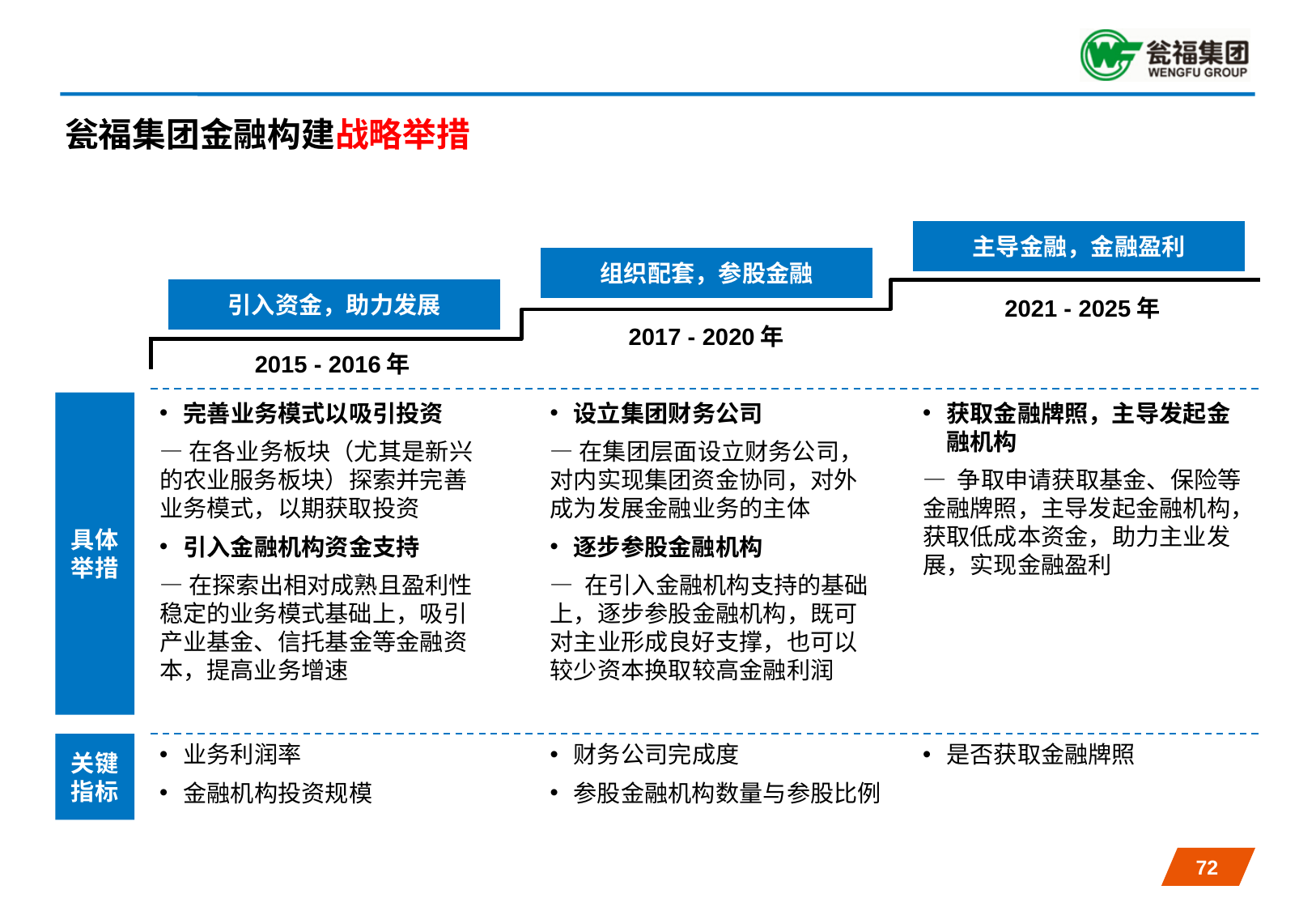

# 瓮福集团金融构建战略举措
主导金融，金融盈利
组织配套，参股金融
引入资金，助力发展
2021 - 2025年
2017 - 2020年
2015 - 2016年
具体
举措
完善业务模式以吸引投资
—在各业务板块（尤其是新兴的农业服务板块）探索并完善业务模式，以期获取投资
引入金融机构资金支持
—在探索出相对成熟且盈利性稳定的业务模式基础上，吸引产业基金、信托基金等金融资本，提高业务增速
设立集团财务公司
—在集团层面设立财务公司，对内实现集团资金协同，对外成为发展金融业务的主体
逐步参股金融机构
— 在引入金融机构支持的基础上，逐步参股金融机构，既可对主业形成良好支撑，也可以较少资本换取较高金融利润
获取金融牌照，主导发起金融机构
— 争取申请获取基金、保险等金融牌照，主导发起金融机构，获取低成本资金，助力主业发展，实现金融盈利
关键
指标
业务利润率
金融机构投资规模
财务公司完成度
参股金融机构数量与参股比例
是否获取金融牌照